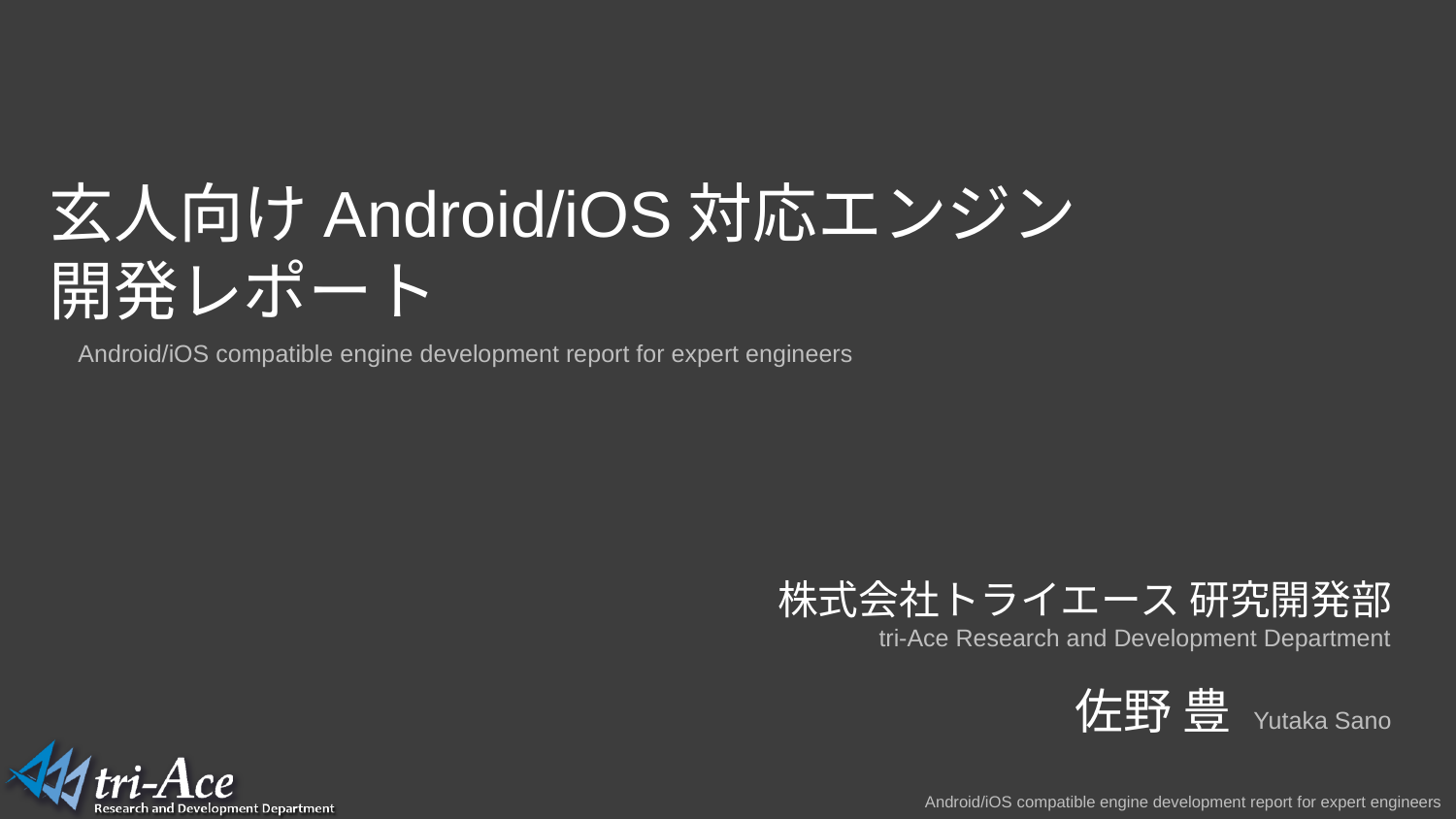

玄人向けAndroid/iOS対応エンジン
開発レポート
Android/iOS compatible engine development report for expert engineers
株式会社トライエース 研究開発部
tri-Ace Research and Development Department
佐野 豊 Yutaka Sano